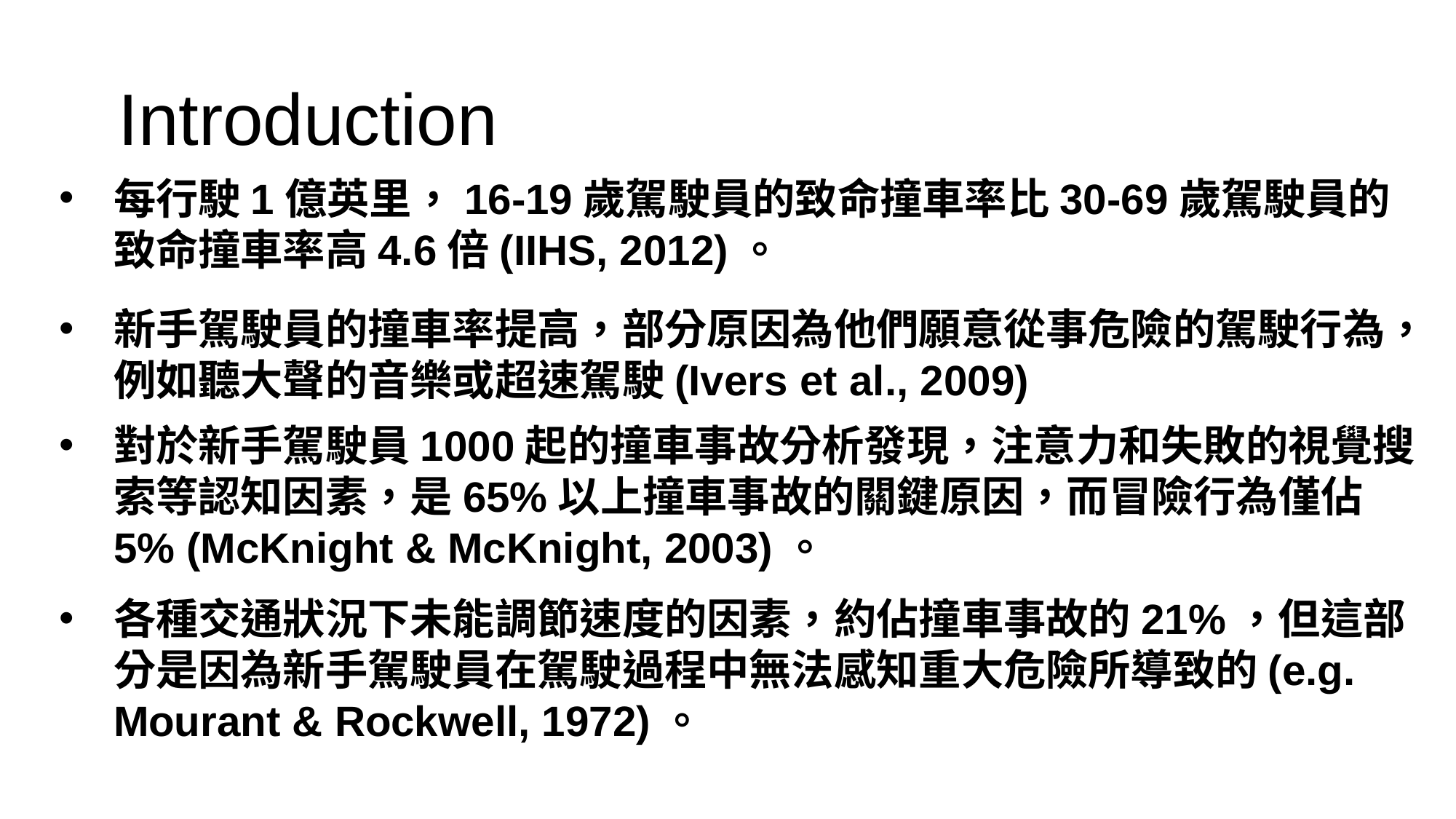

Introduction
每行駛1億英里，16-19歲駕駛員的致命撞車率比30-69歲駕駛員的致命撞車率高4.6倍(IIHS, 2012)。
新手駕駛員的撞車率提高，部分原因為他們願意從事危險的駕駛行為，例如聽大聲的音樂或超速駕駛(Ivers et al., 2009)
對於新手駕駛員1000起的撞車事故分析發現，注意力和失敗的視覺搜索等認知因素，是65%以上撞車事故的關鍵原因，而冒險行為僅佔5% (McKnight & McKnight, 2003)。
各種交通狀況下未能調節速度的因素，約佔撞車事故的21%，但這部分是因為新手駕駛員在駕駛過程中無法感知重大危險所導致的(e.g. Mourant & Rockwell, 1972)。